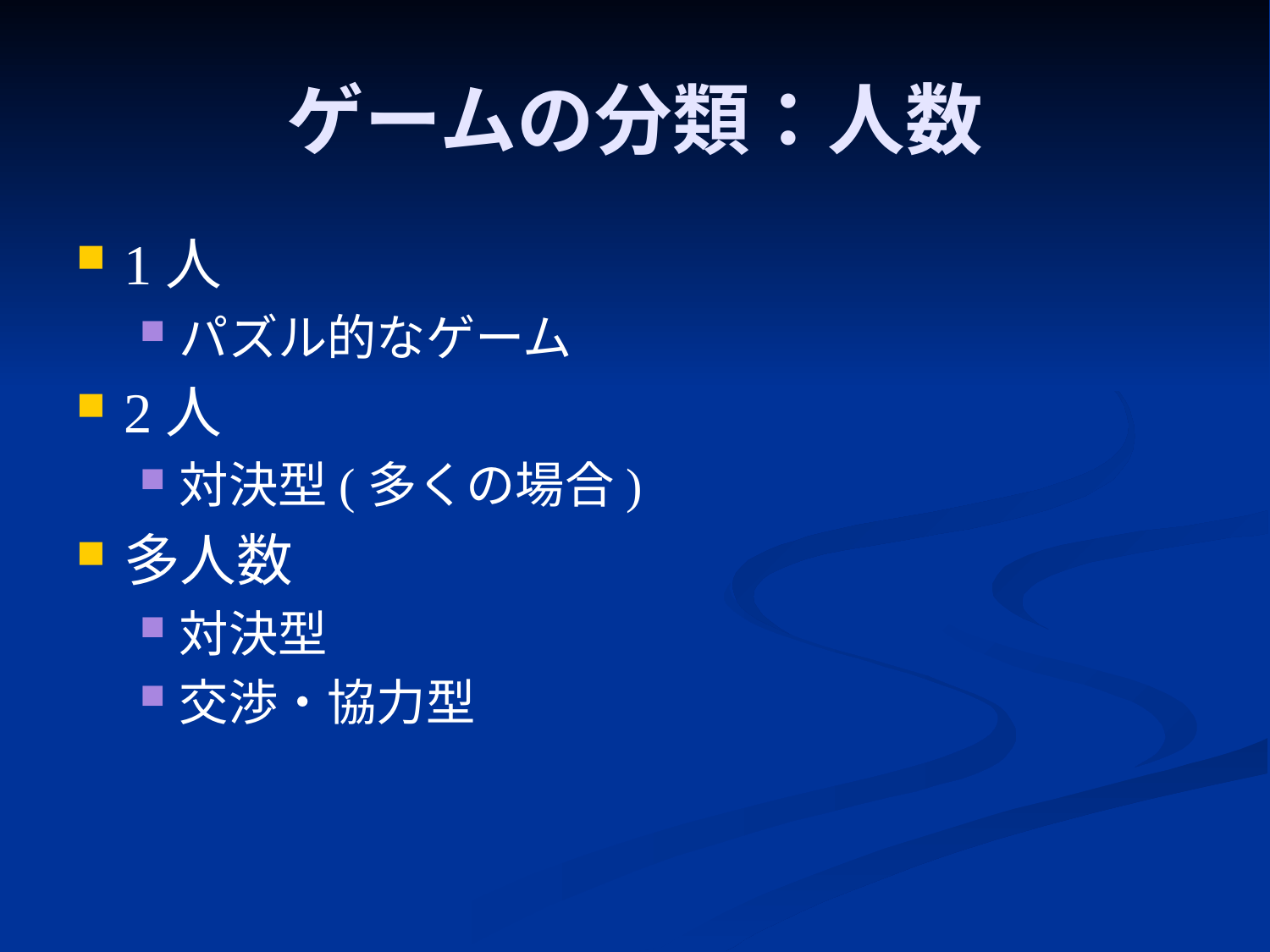

# ゲームの分類：人数
1人
パズル的なゲーム
2人
対決型(多くの場合)
多人数
対決型
交渉・協力型